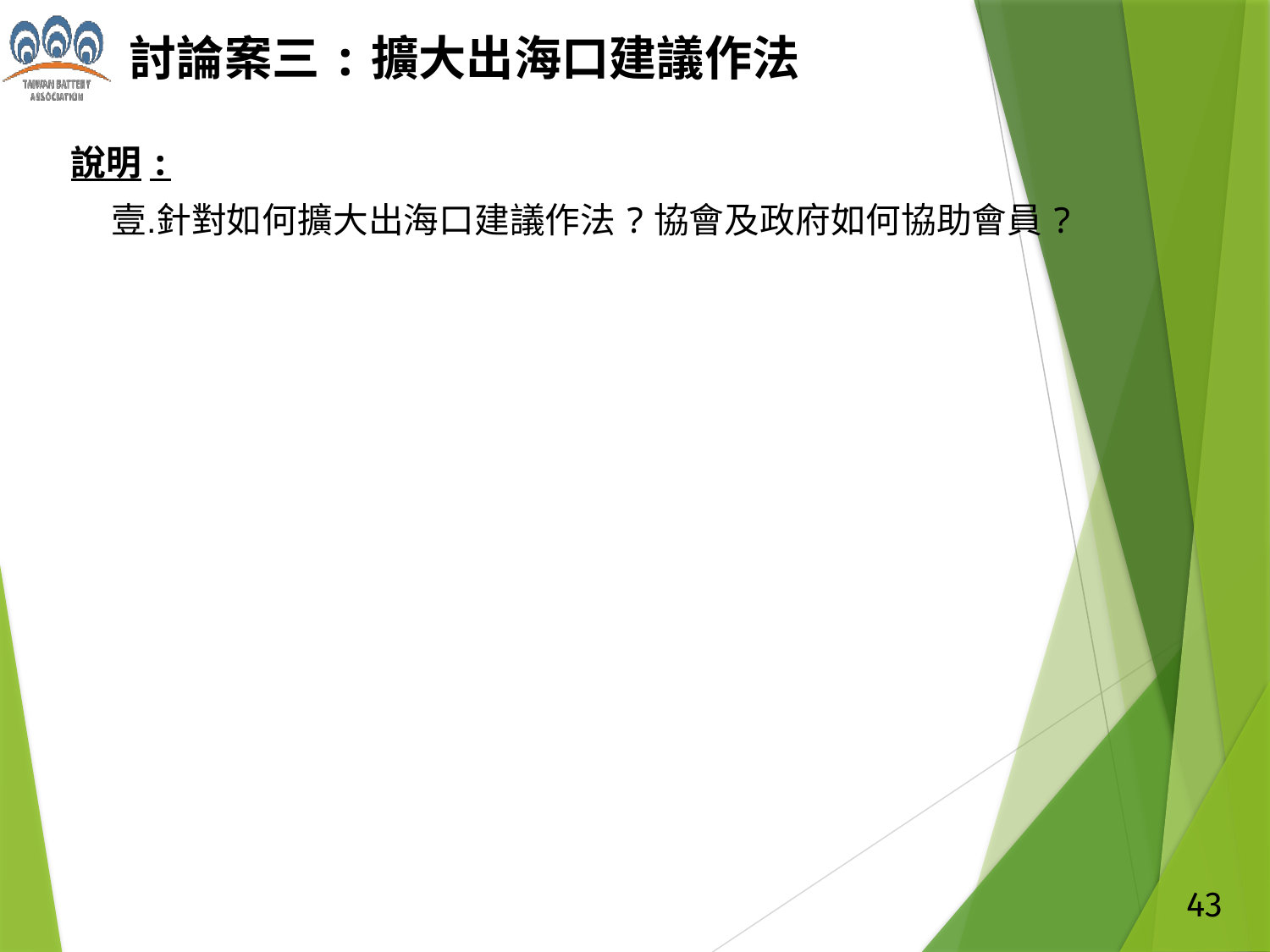

# 討論案三:擴大出海口建議作法
說明:
針對如何擴大出海口建議作法?協會及政府如何協助會員?
43